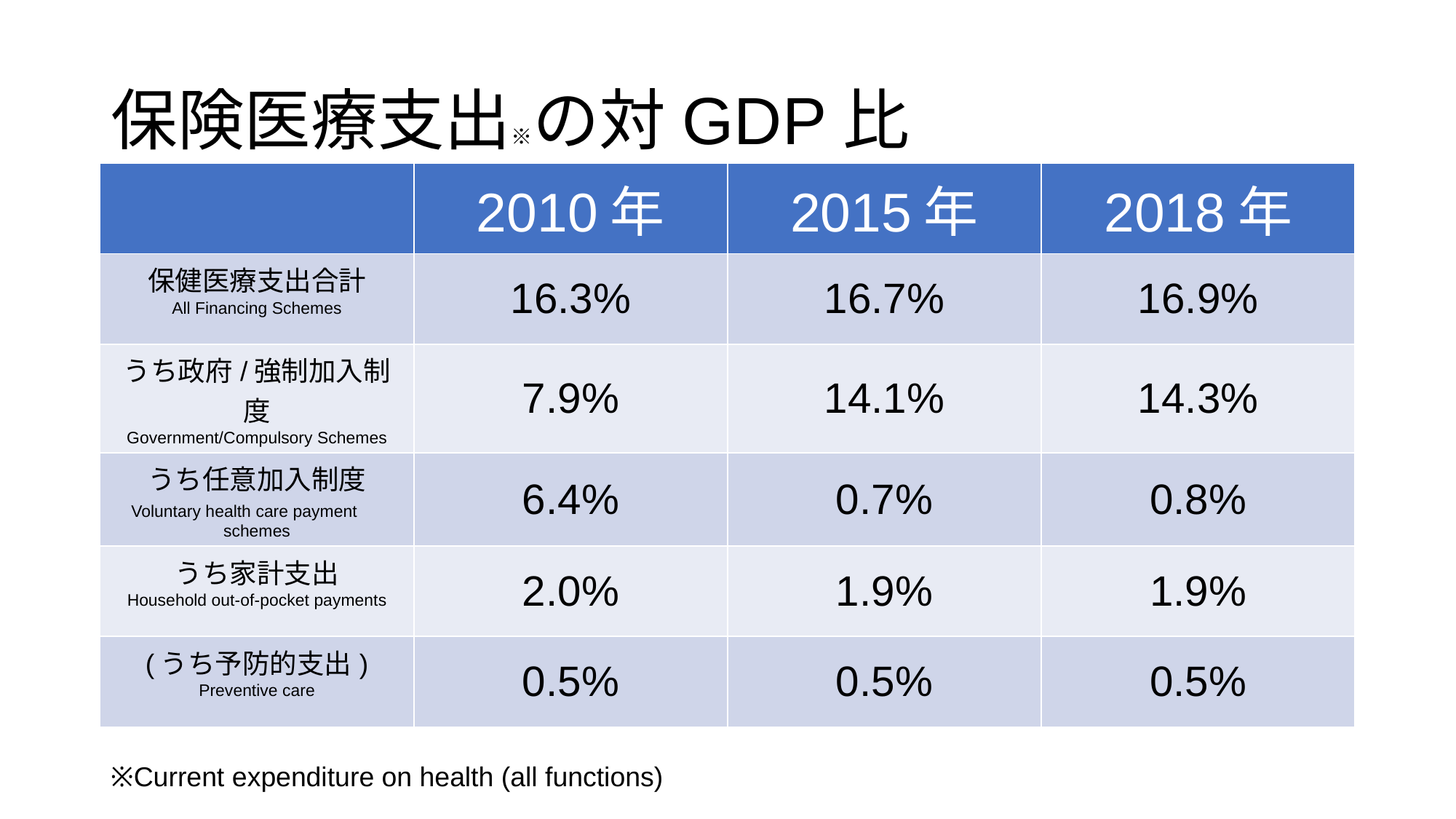

# 保険医療支出※の対GDP比
|  | 2010年 | 2015年 | 2018年 |
| --- | --- | --- | --- |
| 保健医療支出合計 All Financing Schemes | 16.3% | 16.7% | 16.9% |
| うち政府/強制加入制度 Government/Compulsory Schemes | 7.9% | 14.1% | 14.3% |
| うち任意加入制度 Voluntary health care payment　schemes | 6.4% | 0.7% | 0.8% |
| うち家計支出 Household out-of-pocket payments | 2.0% | 1.9% | 1.9% |
| (うち予防的支出) Preventive care | 0.5% | 0.5% | 0.5% |
※Current expenditure on health (all functions)